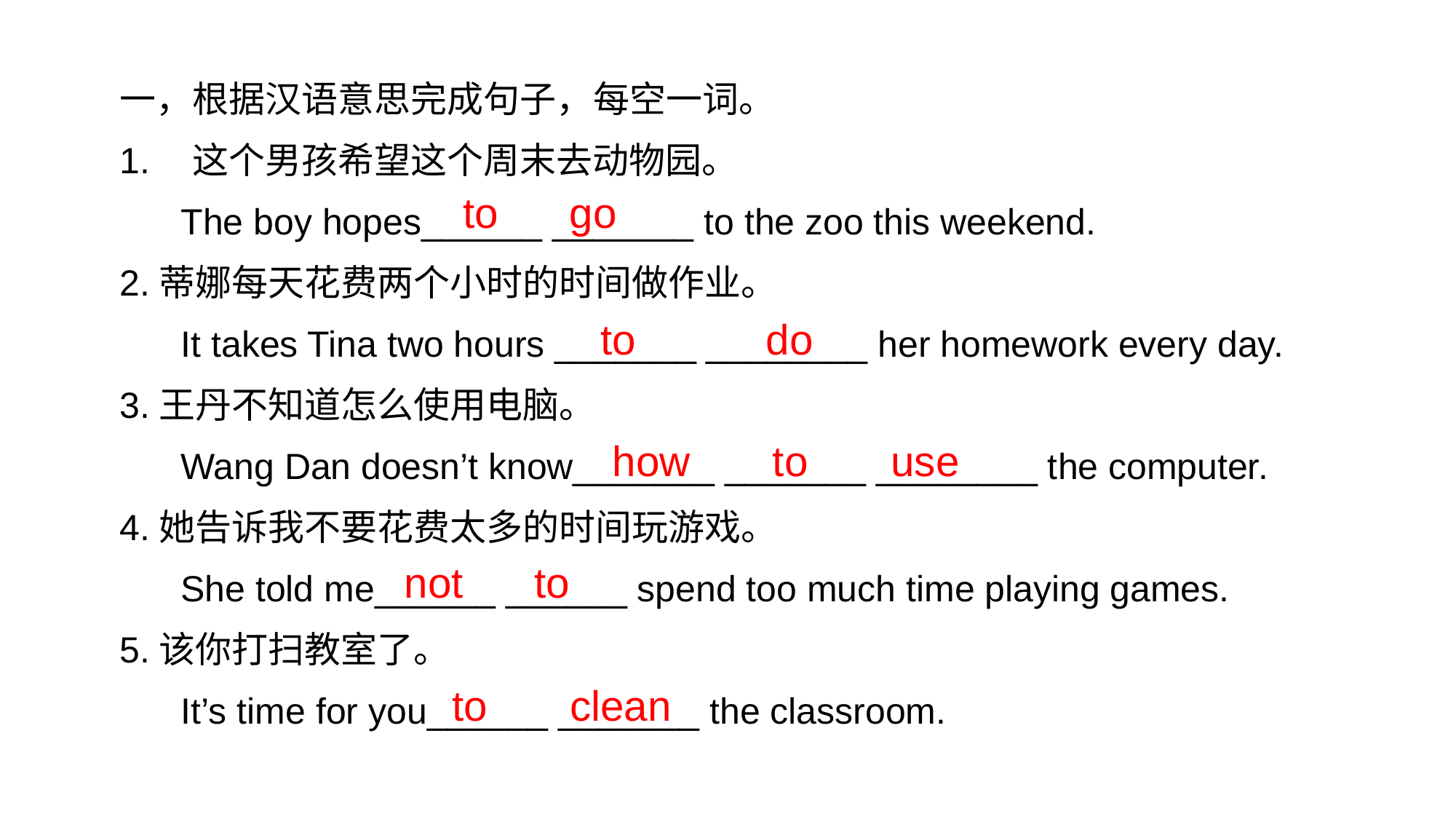

一，根据汉语意思完成句子，每空一词。
这个男孩希望这个周末去动物园。
      The boy hopes______ _______ to the zoo this weekend.
2.蒂娜每天花费两个小时的时间做作业。
      It takes Tina two hours _______ ________ her homework every day.
3.王丹不知道怎么使用电脑。
      Wang Dan doesn’t know_______ _______ ________ the computer.
4.她告诉我不要花费太多的时间玩游戏。
      She told me______ ______ spend too much time playing games.
5.该你打扫教室了。
      It’s time for you______ _______ the classroom.
to      go
to           do
how       to       use
not      to
to       clean